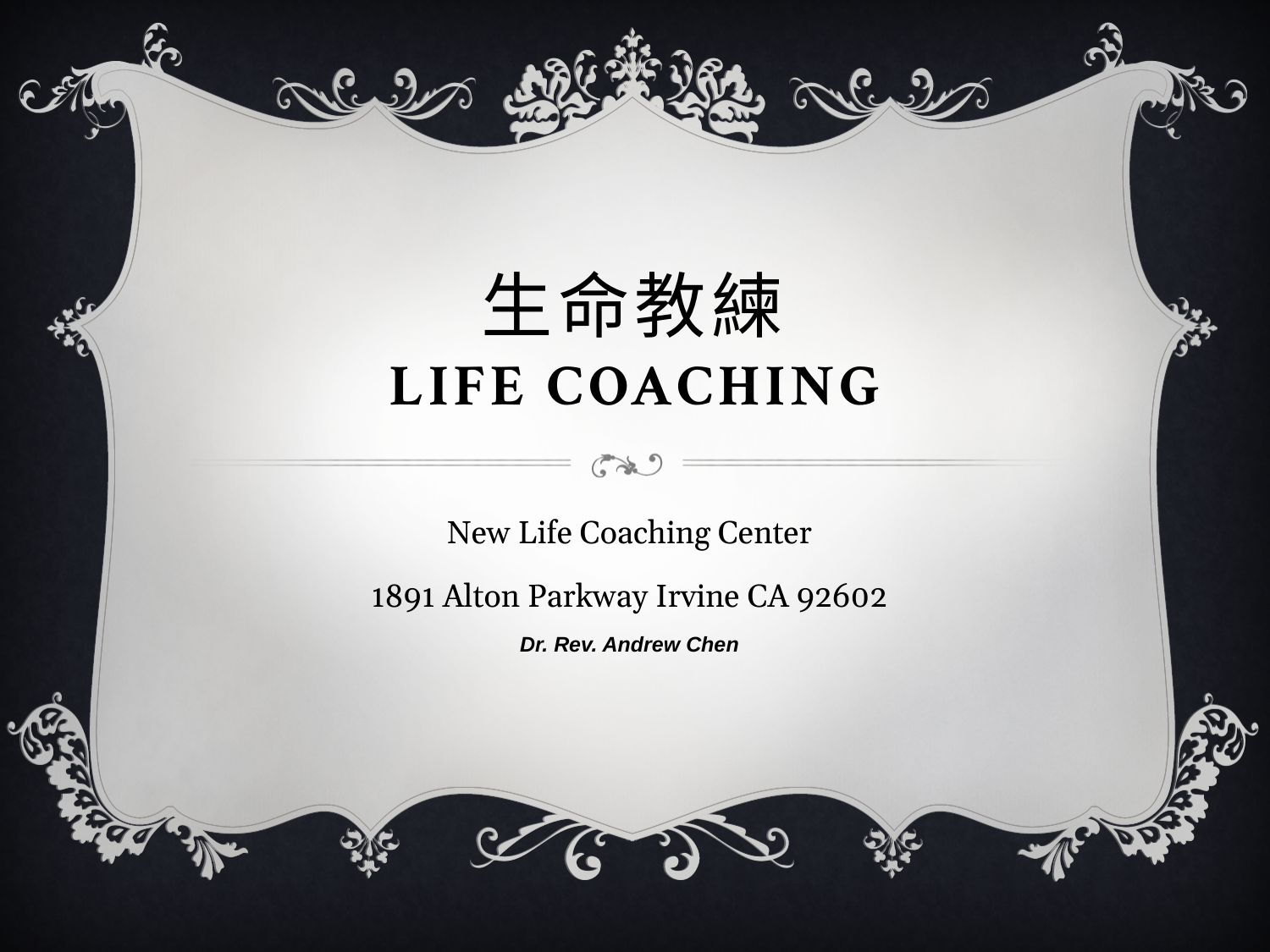

# 生命教練 Life coaching
New Life Coaching Center
1891 Alton Parkway Irvine CA 92602
Dr. Rev. Andrew Chen